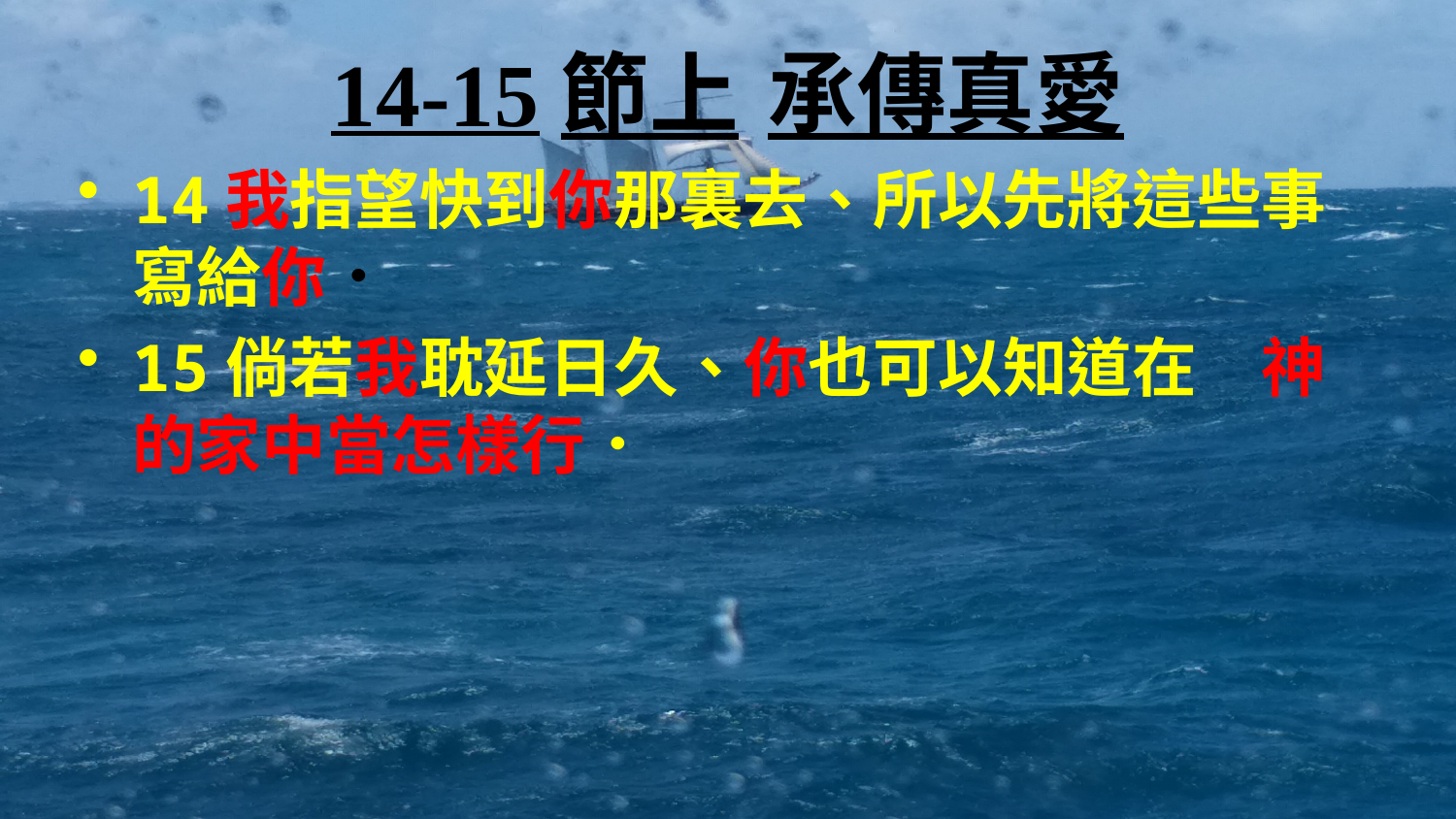

# 14-15節上	承傳真愛
14我指望快到你那裏去、所以先將這些事寫給你．
15倘若我耽延日久、你也可以知道在　神的家中當怎樣行．